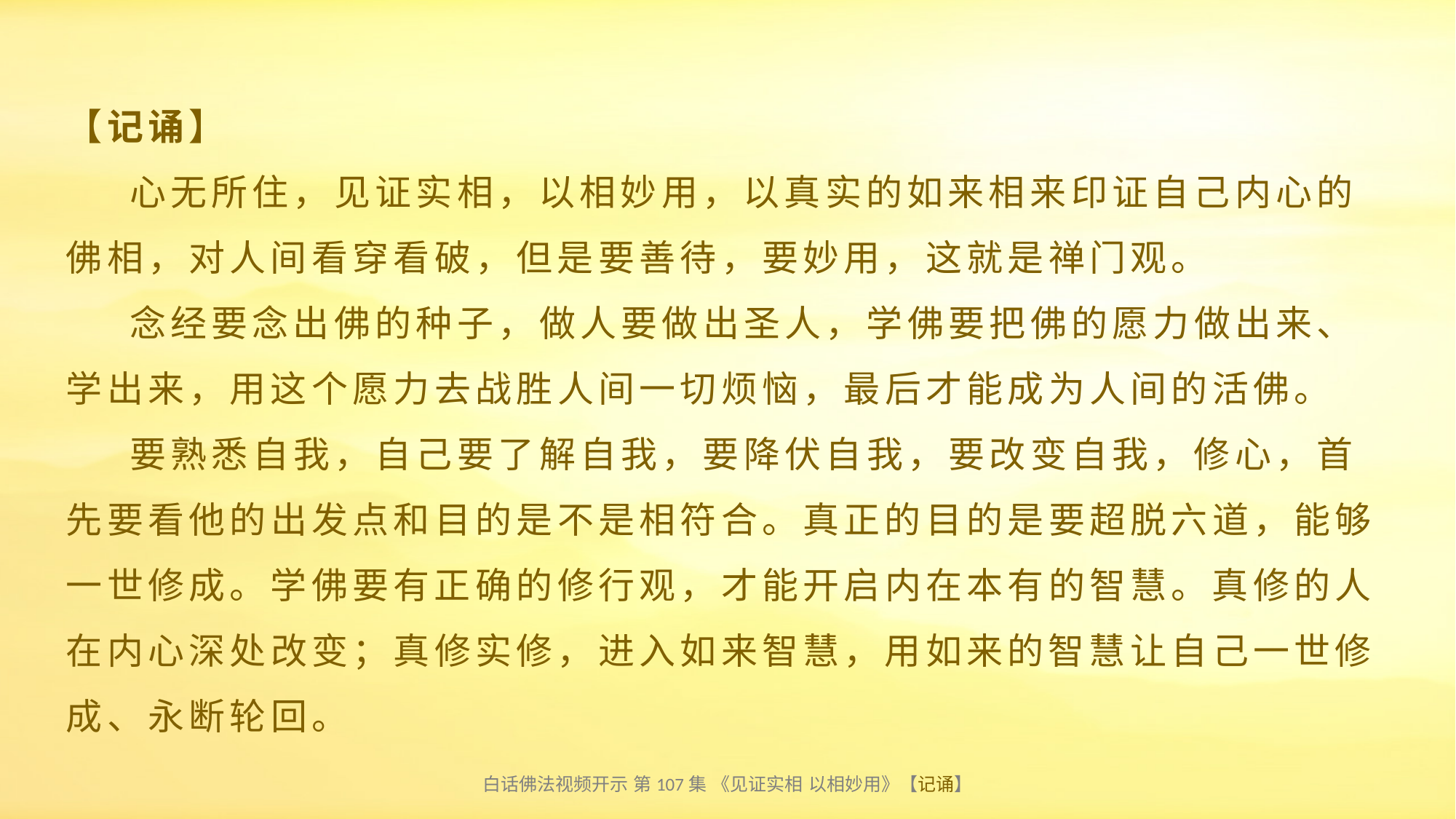

# 【记诵】 心无所住，见证实相，以相妙用，以真实的如来相来印证自己内心的佛相，对人间看穿看破，但是要善待，要妙用，这就是禅门观。 念经要念出佛的种子，做人要做出圣人，学佛要把佛的愿力做出来、学出来，用这个愿力去战胜人间一切烦恼，最后才能成为人间的活佛。 要熟悉自我，自己要了解自我，要降伏自我，要改变自我，修心，首先要看他的出发点和目的是不是相符合。真正的目的是要超脱六道，能够一世修成。学佛要有正确的修行观，才能开启内在本有的智慧。真修的人在内心深处改变；真修实修，进入如来智慧，用如来的智慧让自己一世修成、永断轮回。
白话佛法视频开示 第107集 《见证实相 以相妙用》【记诵】